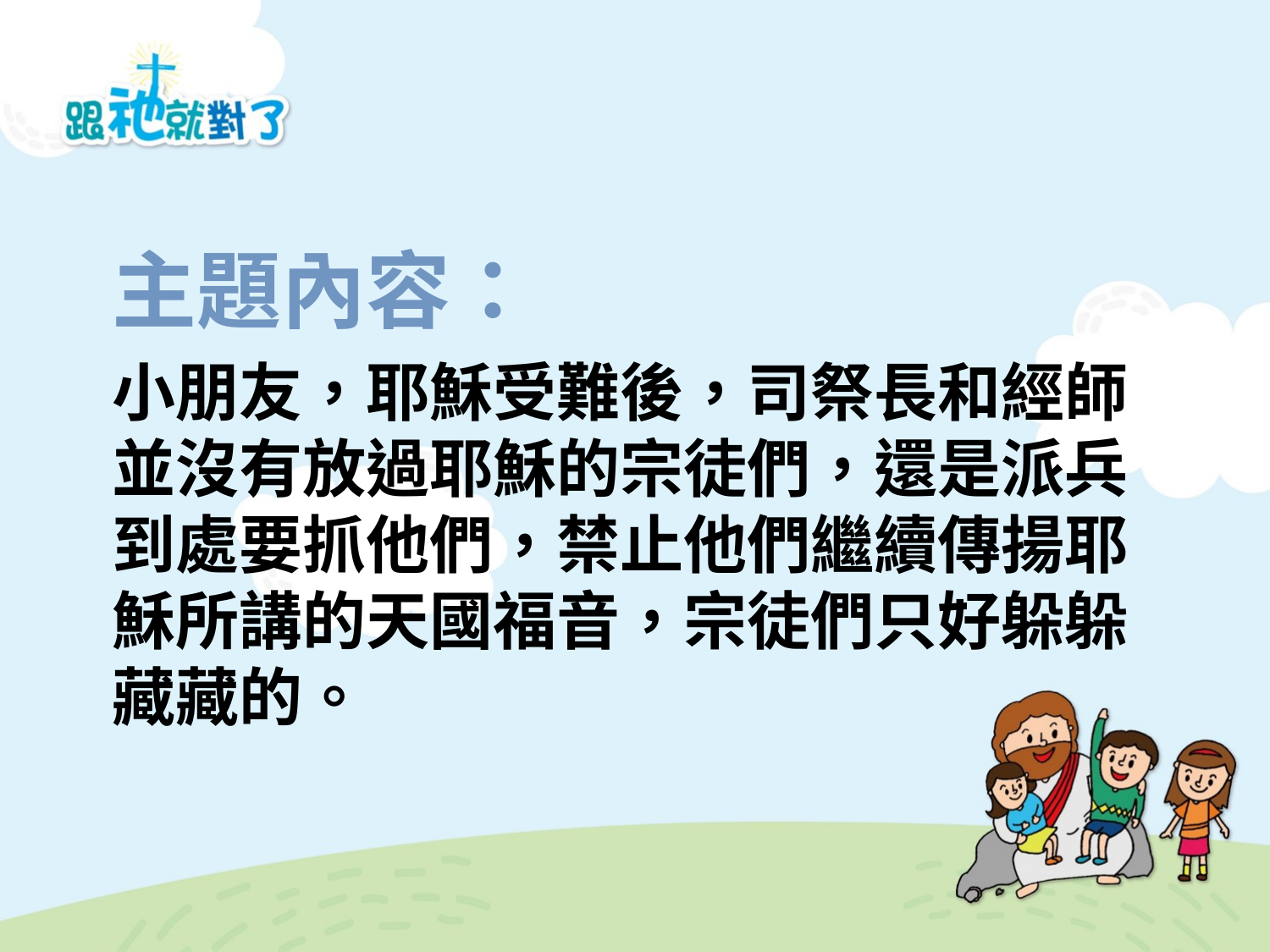

主題內容：
小朋友，耶穌受難後，司祭長和經師並沒有放過耶穌的宗徒們，還是派兵到處要抓他們，禁止他們繼續傳揚耶穌所講的天國福音，宗徒們只好躲躲藏藏的。